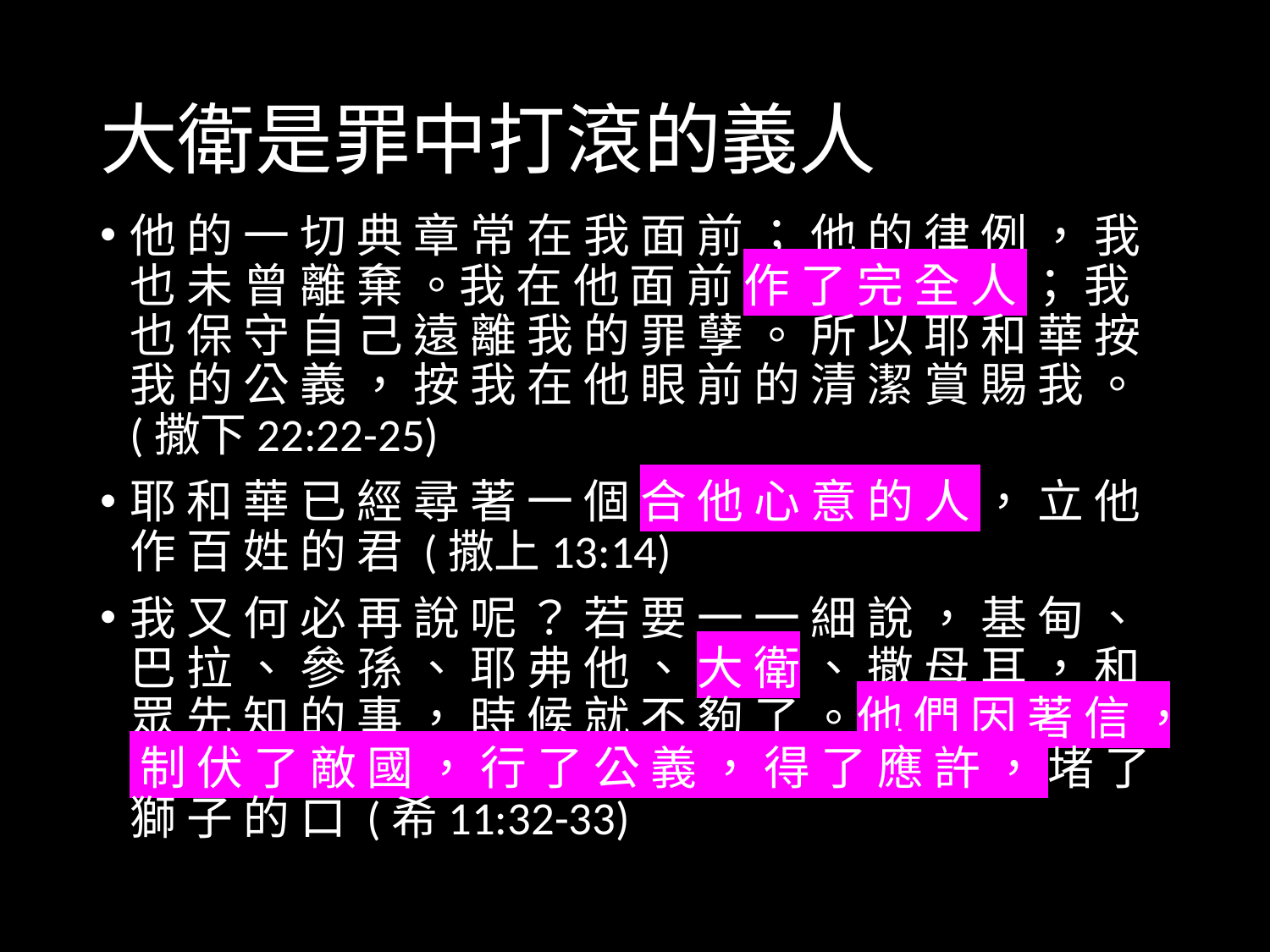

# 大衛是罪中打滾的義人
他 的 一 切 典 章 常 在 我 面 前 ； 他 的 律 例 ， 我 也 未 曾 離 棄 。我 在 他 面 前 作 了 完 全 人 ； 我 也 保 守 自 己 遠 離 我 的 罪 孽 。 所 以 耶 和 華 按 我 的 公 義 ， 按 我 在 他 眼 前 的 清 潔 賞 賜 我 。(撒下22:22-25)
耶 和 華 已 經 尋 著 一 個 合 他 心 意 的 人 ， 立 他 作 百 姓 的 君 (撒上13:14)
我 又 何 必 再 說 呢 ？ 若 要 一 一 細 說 ， 基 甸 、 巴 拉 、 參 孫 、 耶 弗 他 、 大 衛 、 撒 母 耳 ， 和 眾 先 知 的 事 ， 時 候 就 不 夠 了 。他 們 因 著 信 ， 制 伏 了 敵 國 ， 行 了 公 義 ， 得 了 應 許 ， 堵 了 獅 子 的 口 (希11:32-33)